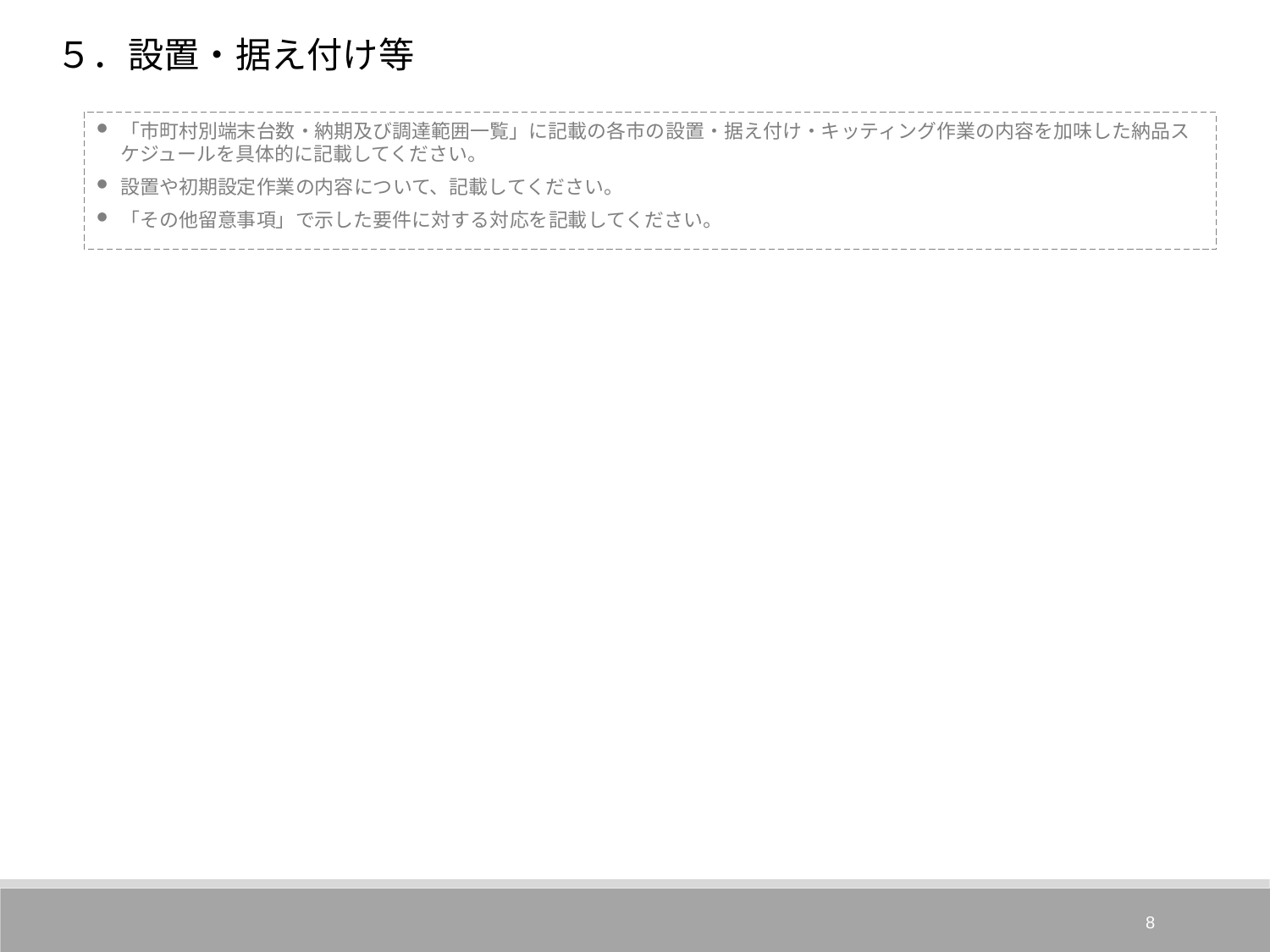

５．設置・据え付け等
「市町村別端末台数・納期及び調達範囲一覧」に記載の各市の設置・据え付け・キッティング作業の内容を加味した納品スケジュールを具体的に記載してください。
設置や初期設定作業の内容について、記載してください。
「その他留意事項」で示した要件に対する対応を記載してください。

8